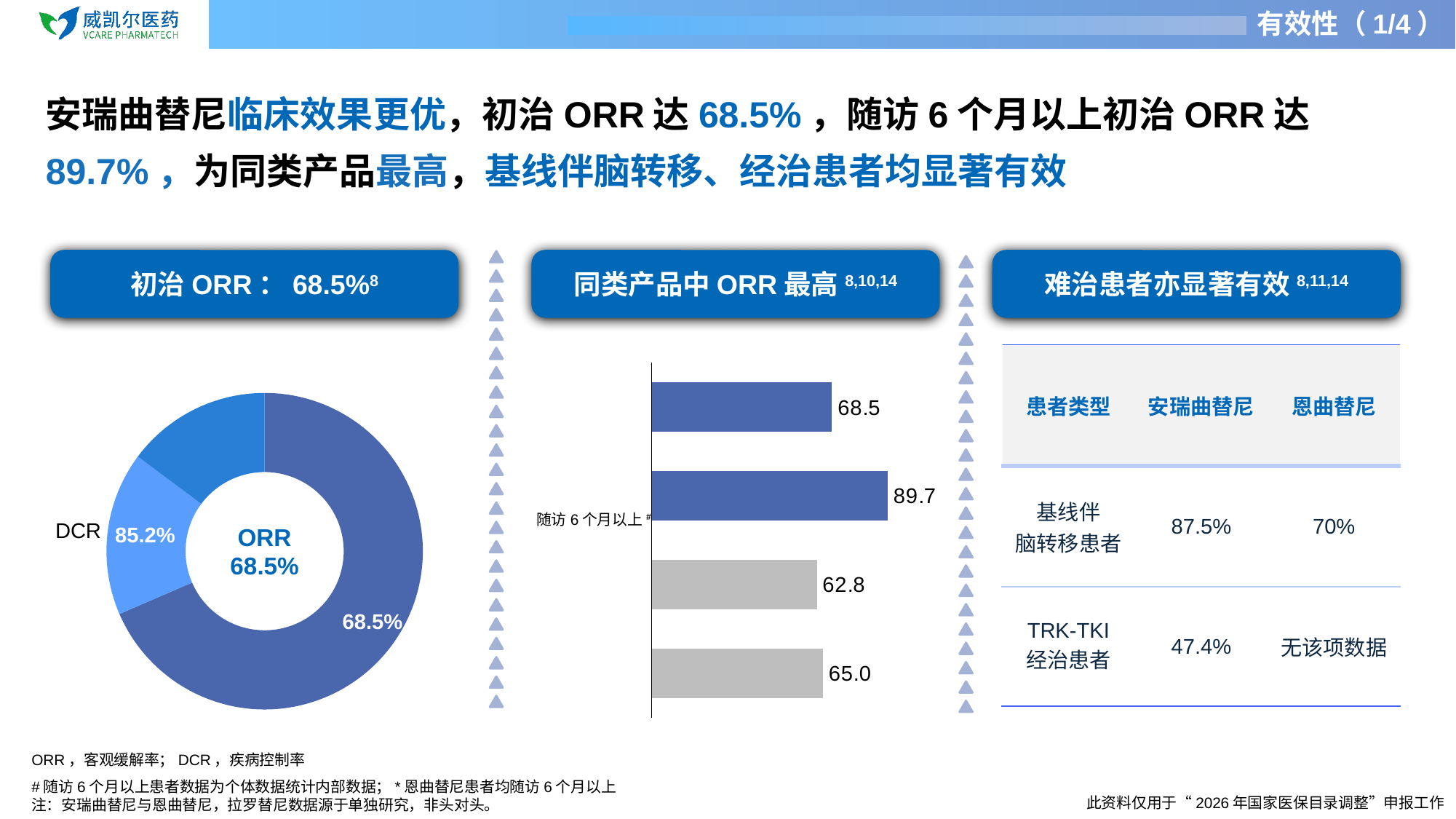

有效性（1/4）
# 安瑞曲替尼临床效果更优，初治ORR达68.5%，随访6个月以上初治ORR达89.7%，为同类产品最高，基线伴脑转移、经治患者均显著有效
初治ORR：68.5%8
同类产品中ORR最高8,10,14
难治患者亦显著有效8,11,14

### Chart

| Category |  |
|---|---|
| 患者类型 | 安瑞曲替尼 | 恩曲替尼 |
| --- | --- | --- |
| 基线伴 脑转移患者 | 87.5% | 70% |
| TRK-TKI 经治患者 | 47.4% | 无该项数据 |

### Chart

| Category |  |
|---|---|

随访6个月以上#
ORR
68.5%
DCR
85.2%

68.5%

ORR，客观缓解率；DCR，疾病控制率
#随访6个月以上患者数据为个体数据统计内部数据；*恩曲替尼患者均随访6个月以上
注：安瑞曲替尼与恩曲替尼，拉罗替尼数据源于单独研究，非头对头。